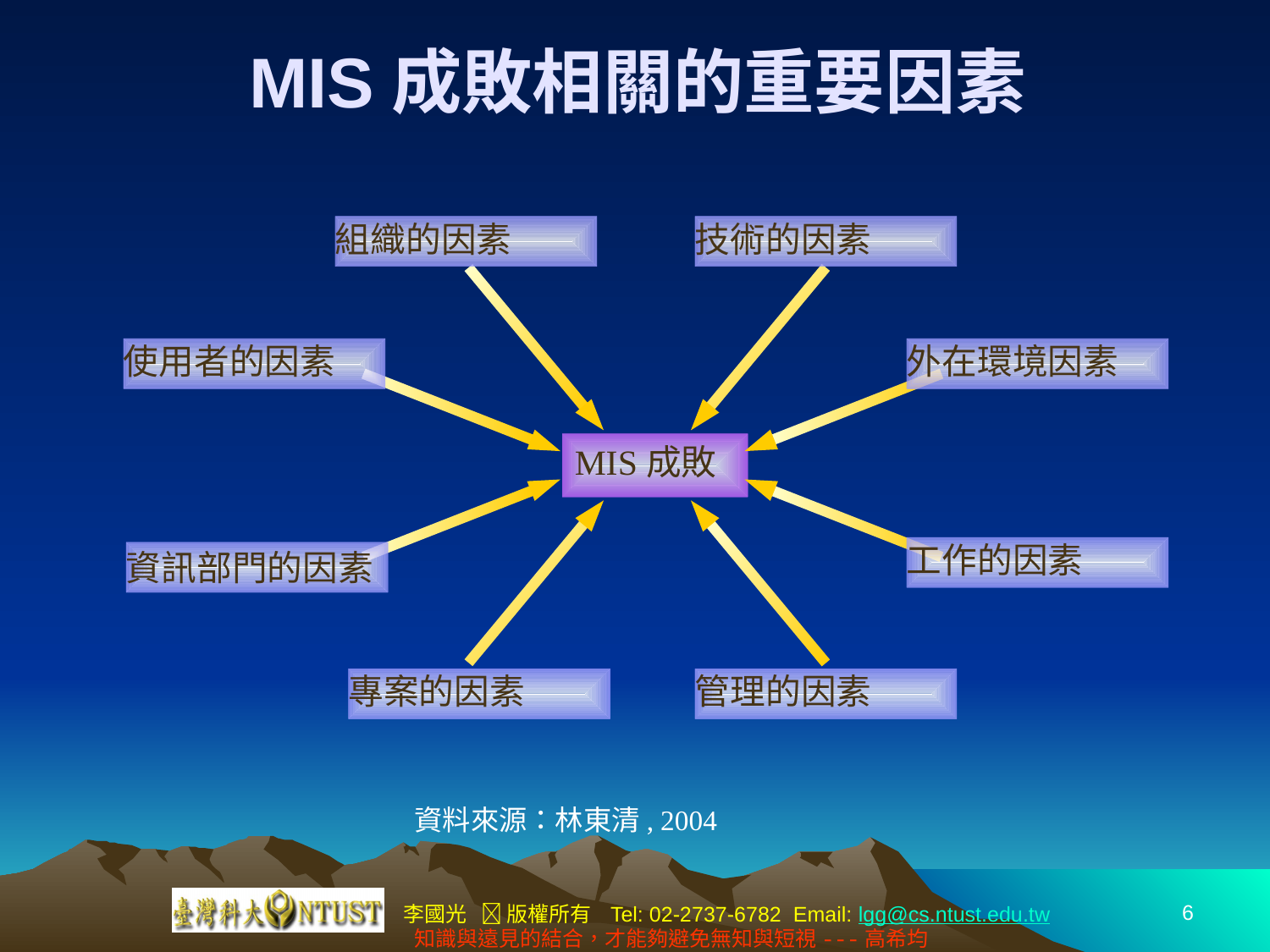

# MIS成敗相關的重要因素
組織的因素
技術的因素

使用者的因素
外在環境因素

MIS成敗

工作的因素
資訊部門的因素

專案的因素
管理的因素
資料來源：林東清, 2004
6